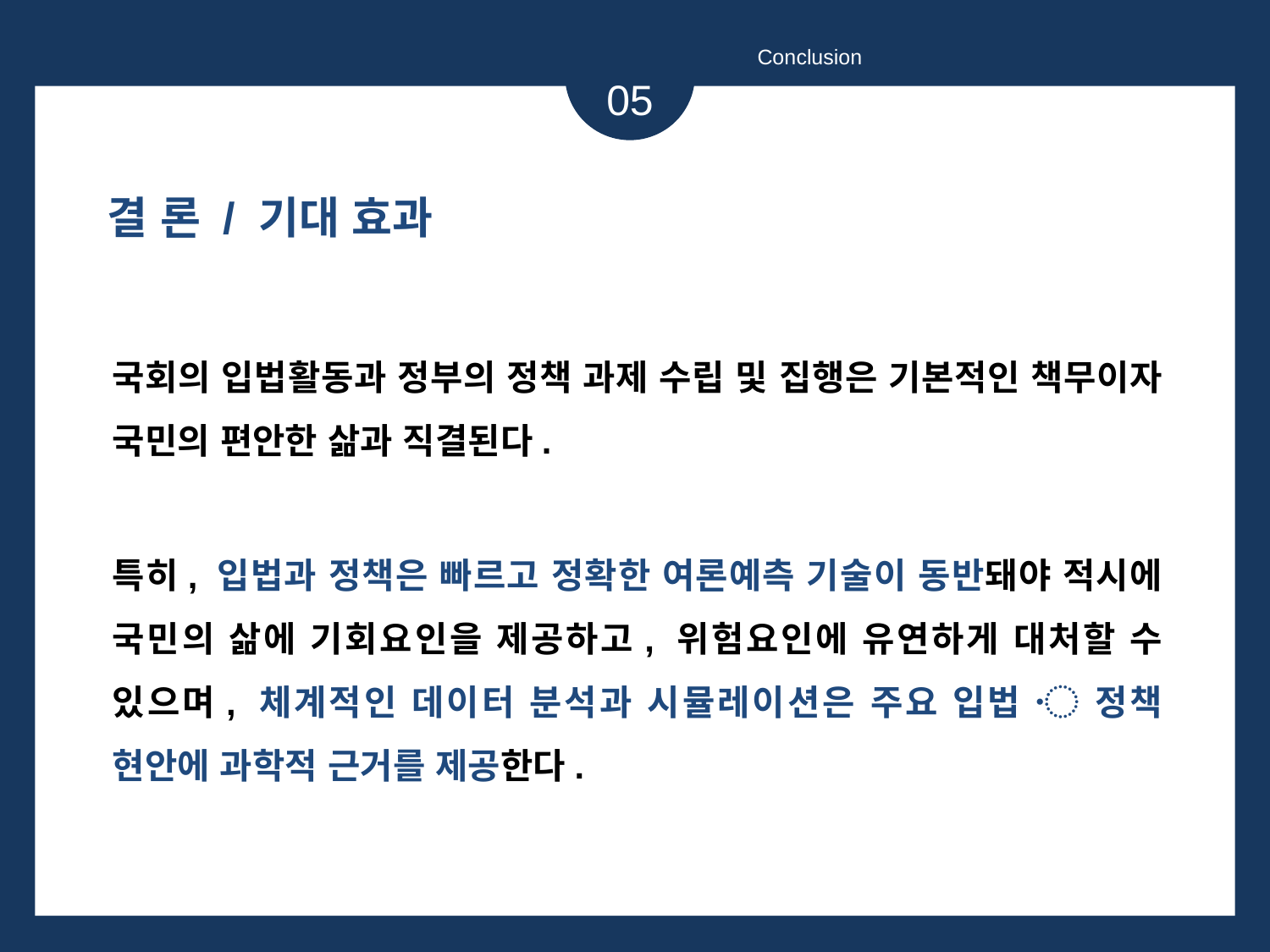

Conclusion
05

결 론 / 기대 효과
국회의 입법활동과 정부의 정책 과제 수립 및 집행은 기본적인 책무이자 국민의 편안한 삶과 직결된다.
특히, 입법과 정책은 빠르고 정확한 여론예측 기술이 동반돼야 적시에 국민의 삶에 기회요인을 제공하고, 위험요인에 유연하게 대처할 수 있으며, 체계적인 데이터 분석과 시뮬레이션은 주요 입법 〮 정책 현안에 과학적 근거를 제공한다.